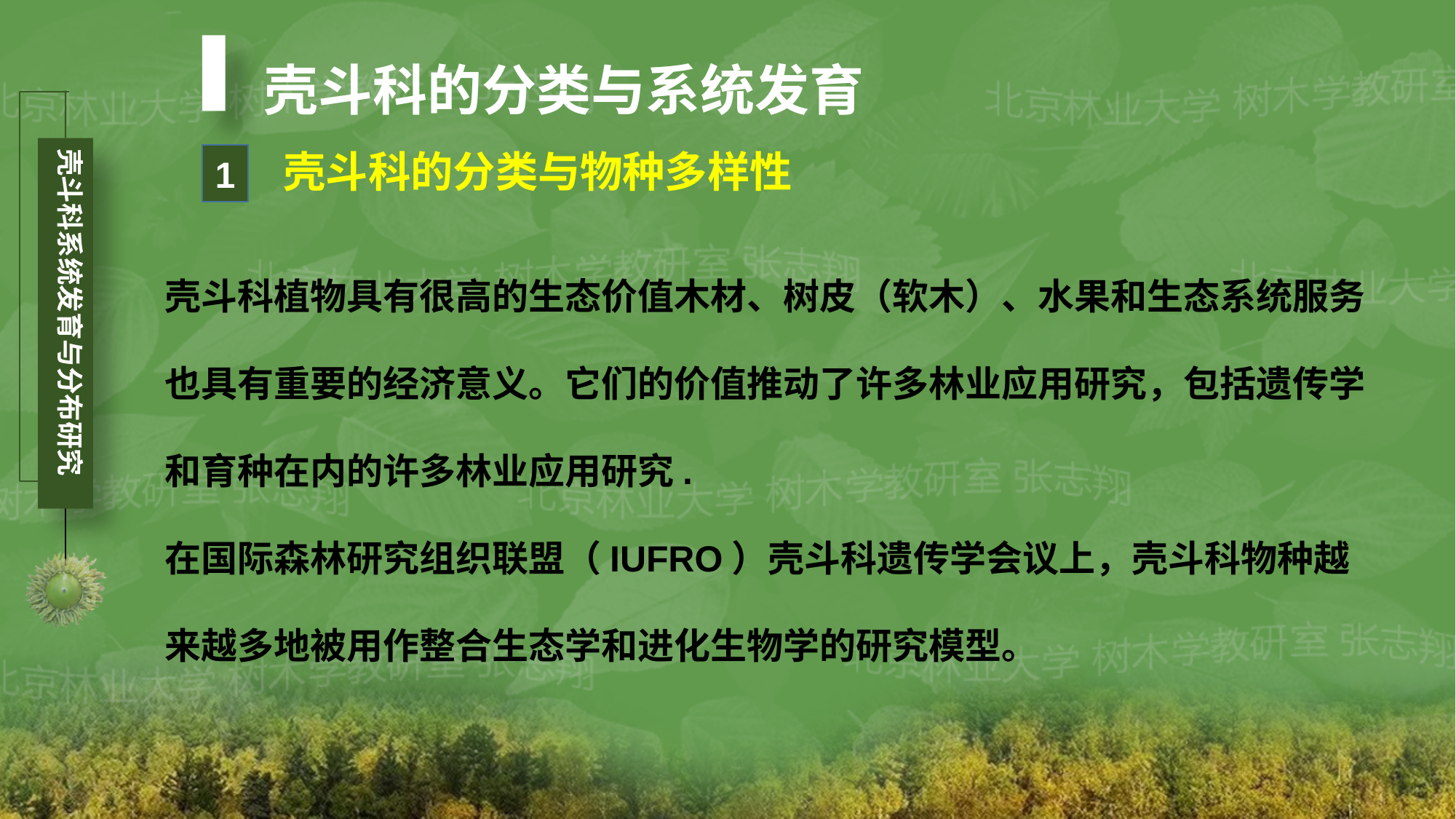

壳斗科的分类与系统发育

壳斗科的分类与物种多样性
1
壳斗科植物具有很高的生态价值木材、树皮（软木）、水果和生态系统服务也具有重要的经济意义。它们的价值推动了许多林业应用研究，包括遗传学和育种在内的许多林业应用研究.
在国际森林研究组织联盟（IUFRO）壳斗科遗传学会议上，壳斗科物种越来越多地被用作整合生态学和进化生物学的研究模型。